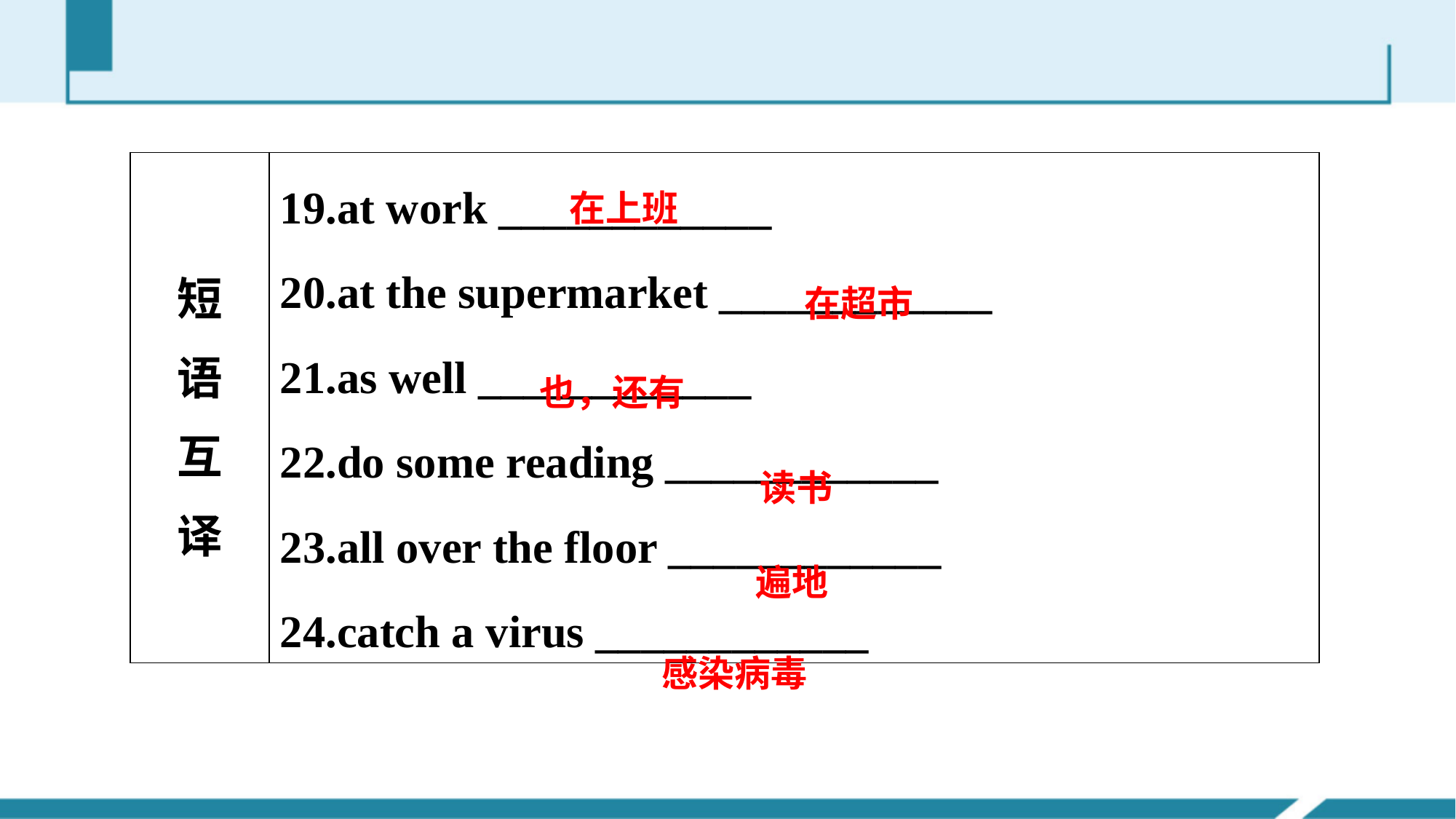

| 短 语 互 译 | 19.at work \_\_\_\_\_\_\_\_\_\_\_\_ 20.at the supermarket \_\_\_\_\_\_\_\_\_\_\_\_ 21.as well \_\_\_\_\_\_\_\_\_\_\_\_ 22.do some reading \_\_\_\_\_\_\_\_\_\_\_\_ 23.all over the floor \_\_\_\_\_\_\_\_\_\_\_\_ 24.catch a virus \_\_\_\_\_\_\_\_\_\_\_\_ |
| --- | --- |
在上班
在超市

也，还有
读书
遍地
感染病毒